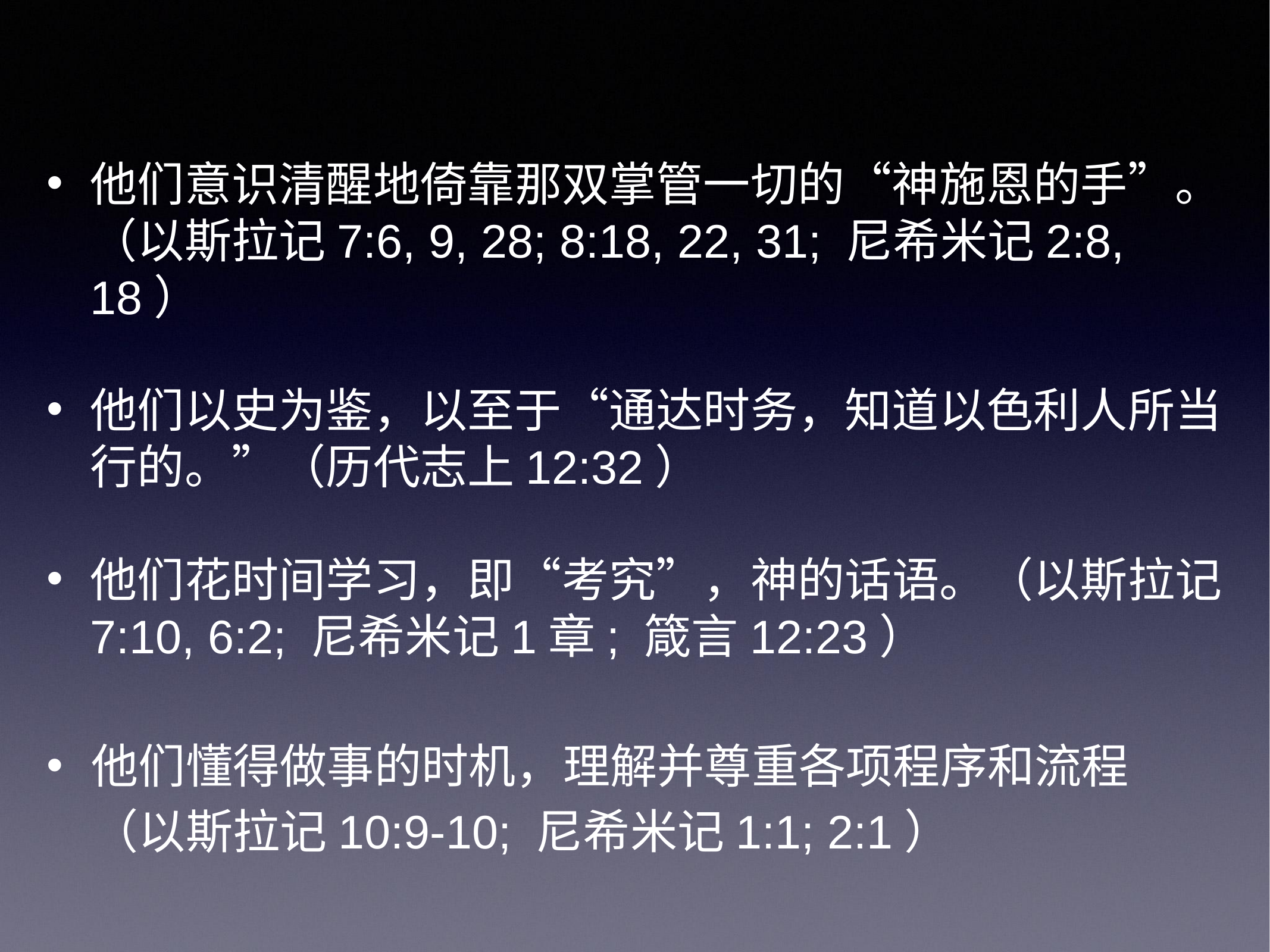

他们意识清醒地倚靠那双掌管一切的“神施恩的手”。（以斯拉记7:6, 9, 28; 8:18, 22, 31; 尼希米记2:8, 18）

他们以史为鉴，以至于“通达时务，知道以色利人所当行的。”（历代志上12:32）

他们花时间学习，即“考究”，神的话语。（以斯拉记7:10, 6:2; 尼希米记1章; 箴言12:23）

他们懂得做事的时机，理解并尊重各项程序和流程（以斯拉记10:9-10; 尼希米记1:1; 2:1）